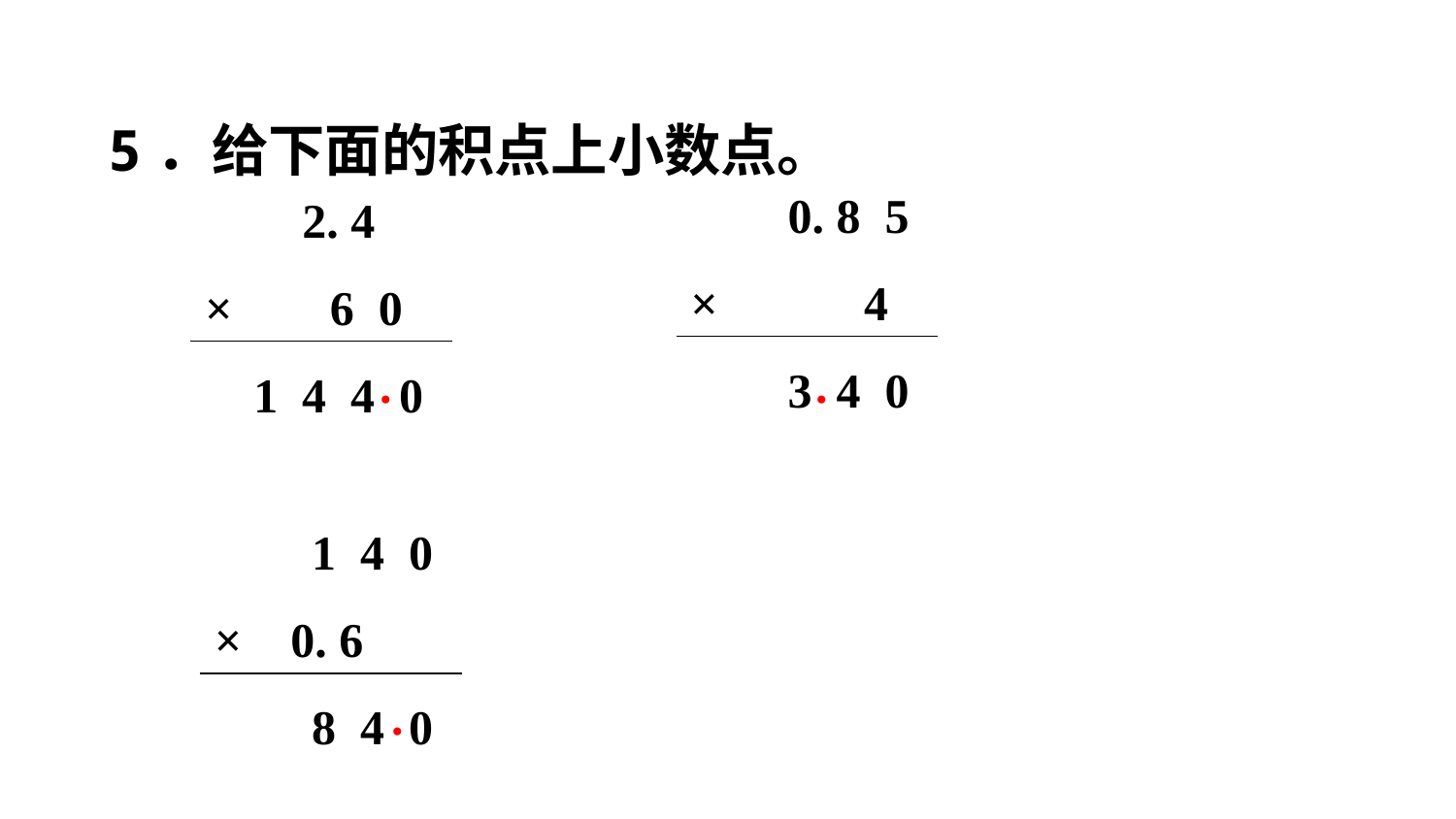

5．给下面的积点上小数点。

          0. 8  5
  ×            4
          3  4  0
          2. 4
  ×        6  0
      1  4  4  0
.
.
          1  4  0
  ×    0. 6
          8  4  0
.